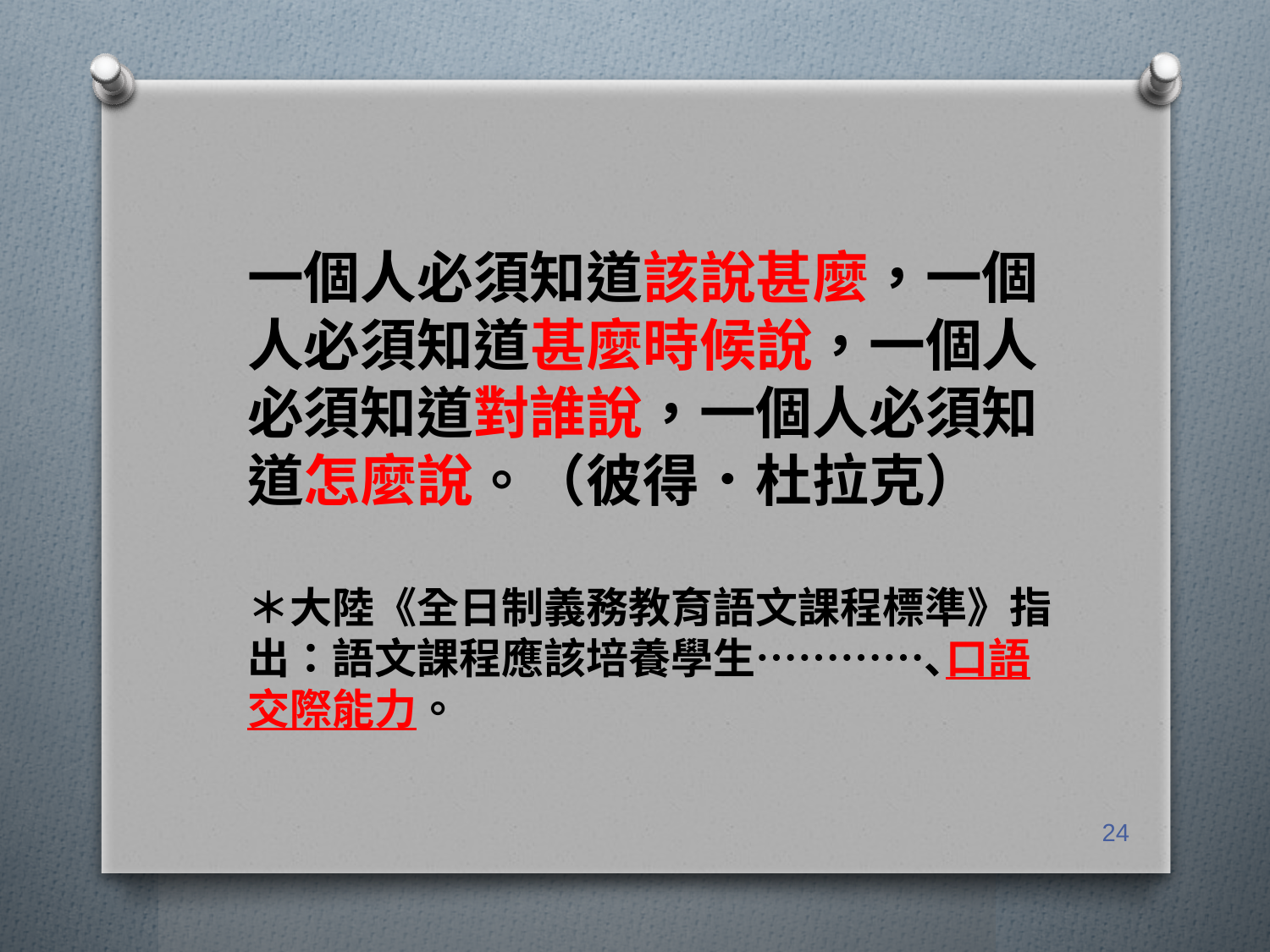

一個人必須知道該說甚麼，一個人必須知道甚麼時候說，一個人必須知道對誰說，一個人必須知道怎麼說。（彼得．杜拉克）

＊大陸《全日制義務教育語文課程標準》指出：語文課程應該培養學生…………､口語交際能力。
24